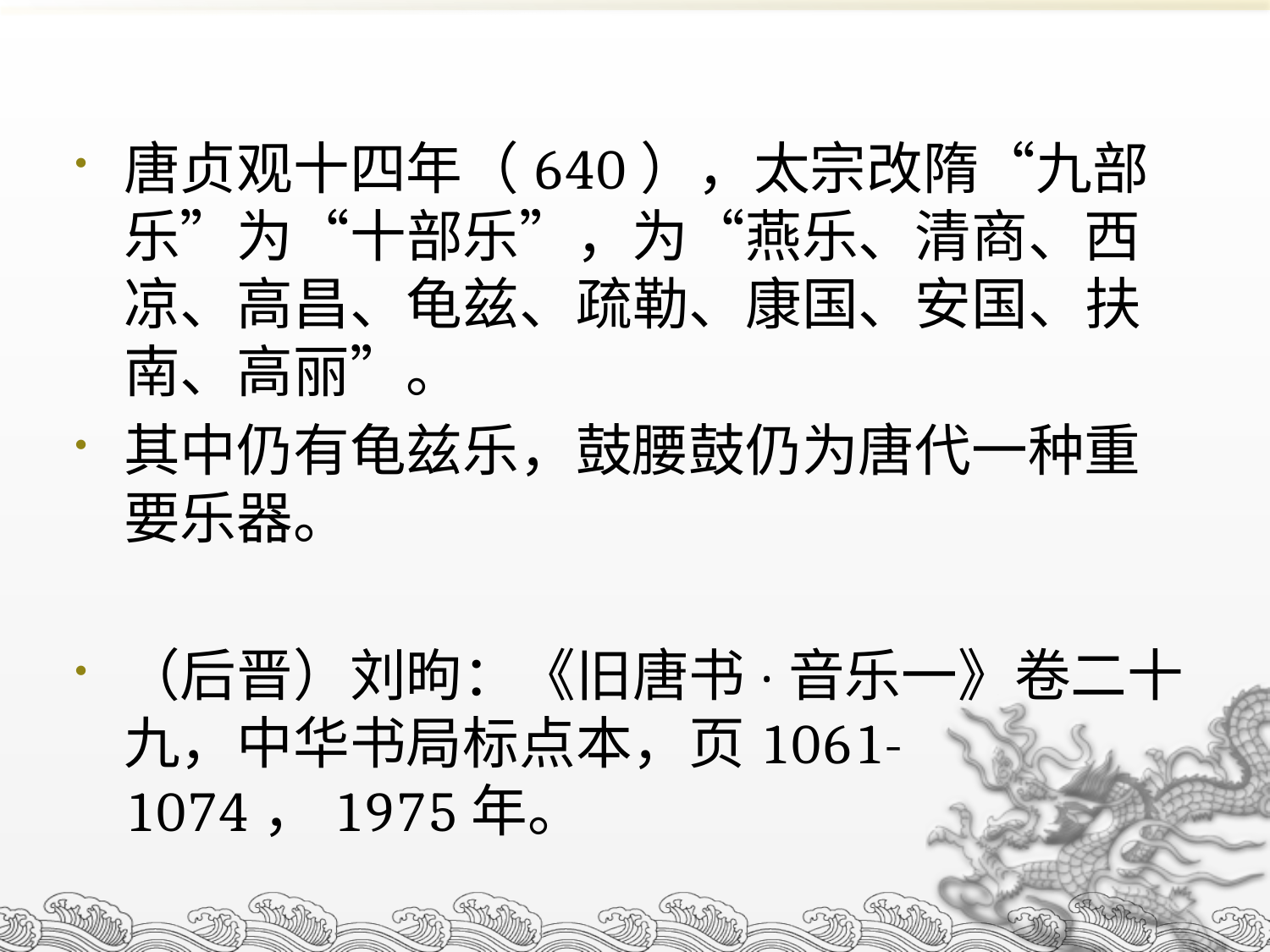

#
唐贞观十四年（640），太宗改隋“九部乐”为“十部乐”，为“燕乐、清商、西凉、高昌、龟兹、疏勒、康国、安国、扶南、高丽”。
其中仍有龟兹乐，鼓腰鼓仍为唐代一种重要乐器。

（后晋）刘昫：《旧唐书·音乐一》卷二十九，中华书局标点本，页1061-1074，1975年。